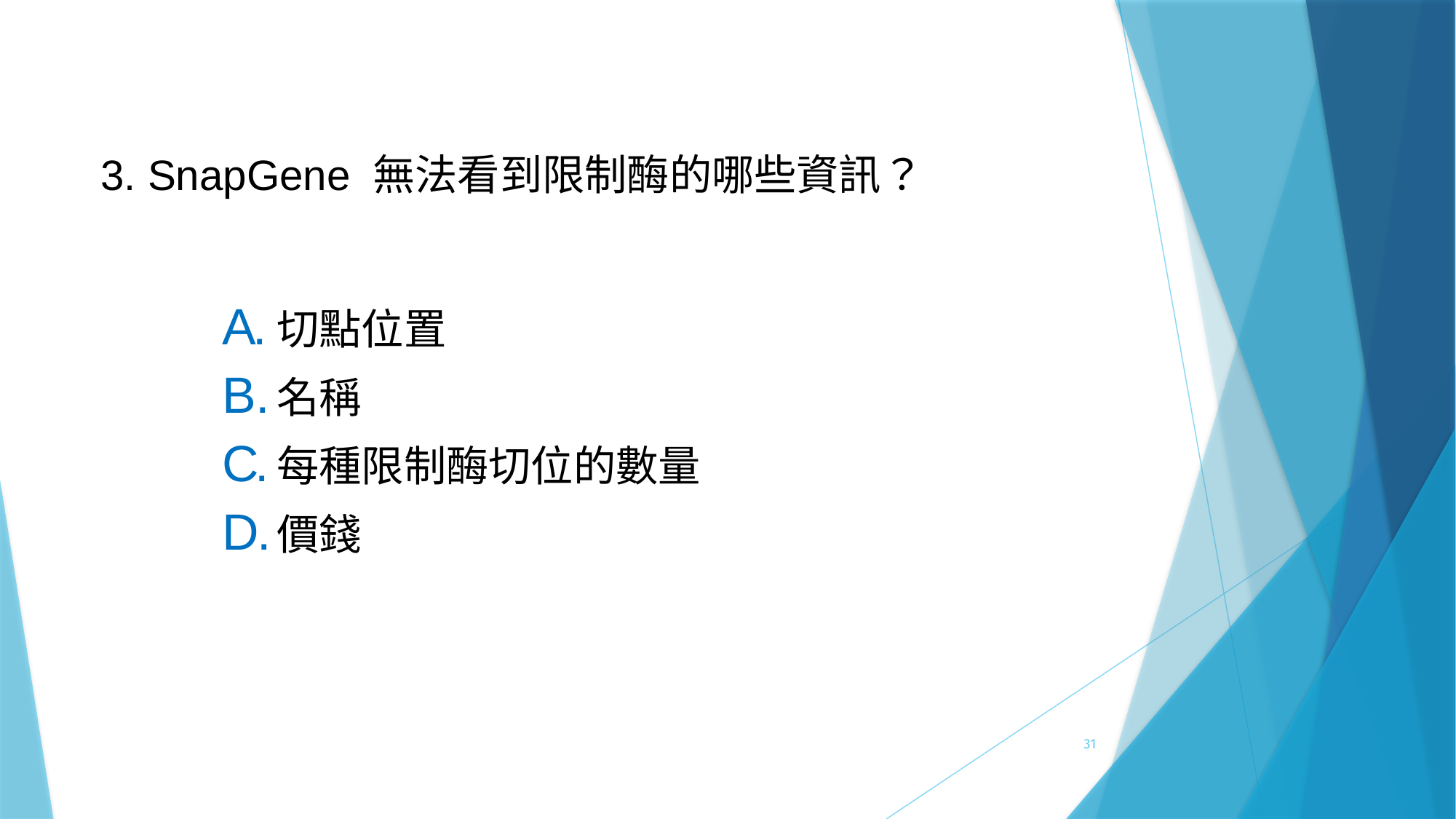

3. SnapGene 無法看到限制酶的哪些資訊？
切點位置
名稱
每種限制酶切位的數量
價錢

31